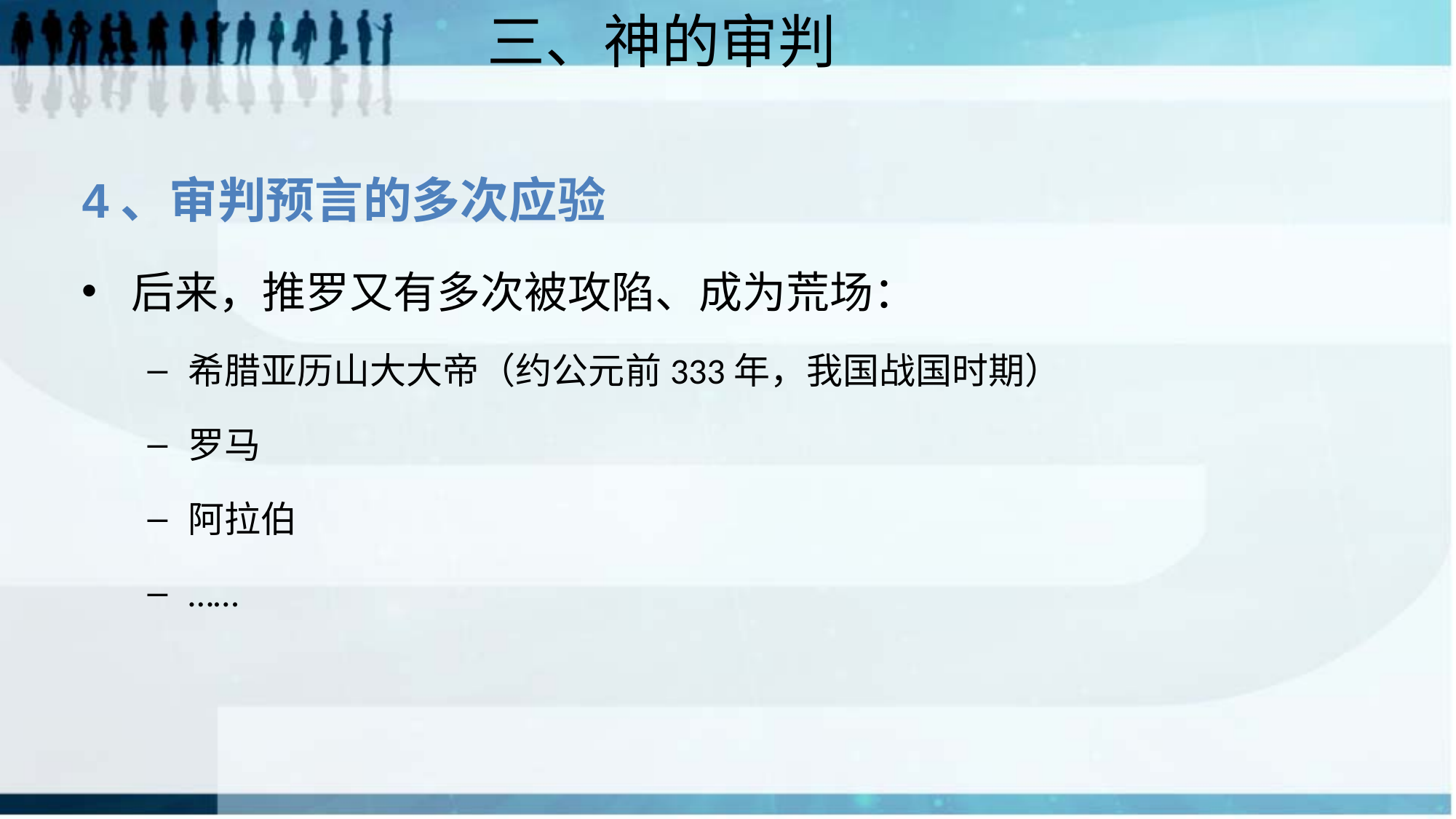

三、神的审判
4、审判预言的多次应验
后来，推罗又有多次被攻陷、成为荒场：
希腊亚历山大大帝（约公元前333年，我国战国时期）
罗马
阿拉伯
……